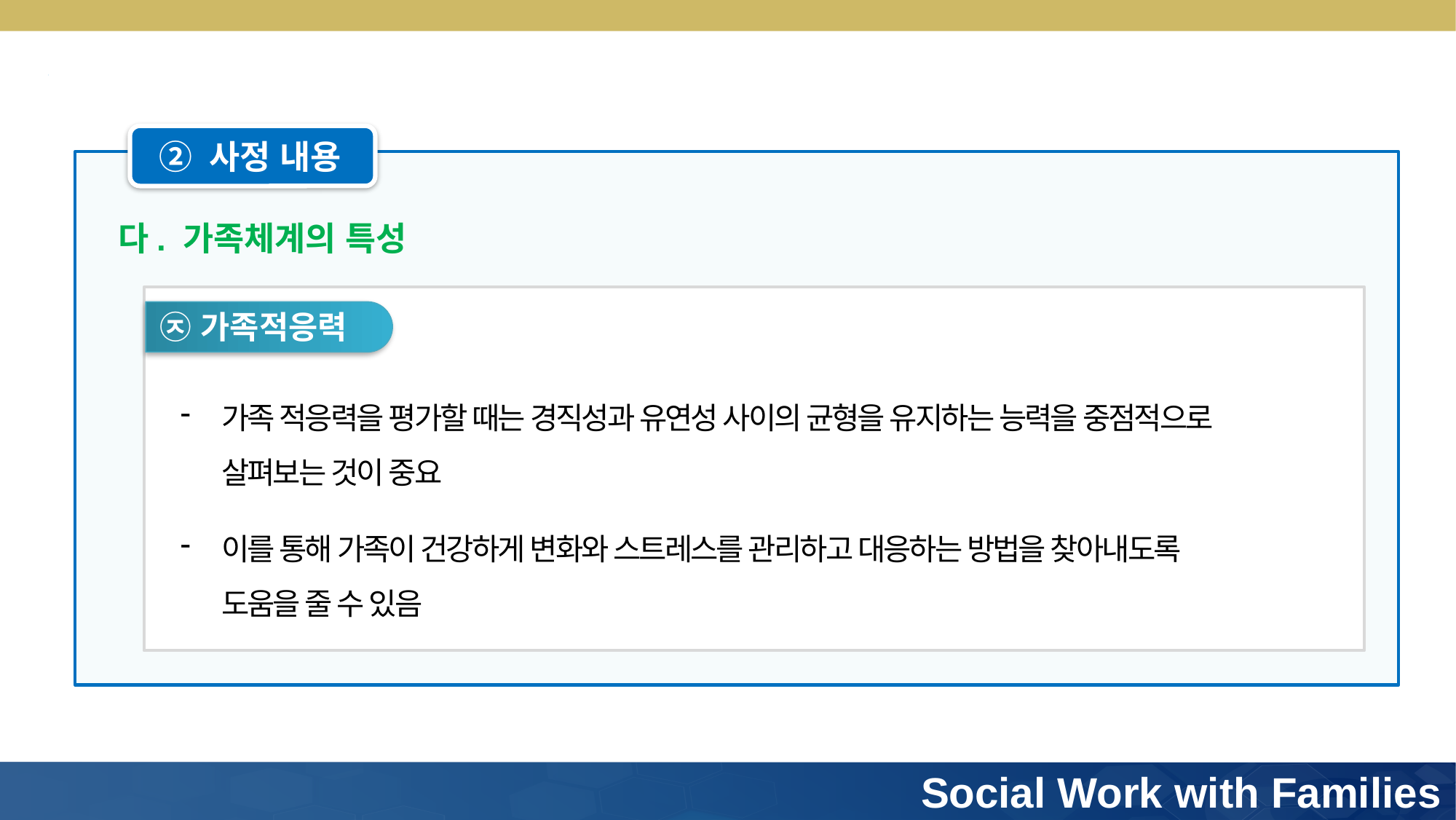

② 사정 내용

다. 가족체계의 특성

㉨ 가족적응력
가족 적응력을 평가할 때는 경직성과 유연성 사이의 균형을 유지하는 능력을 중점적으로
     살펴보는 것이 중요

이를 통해 가족이 건강하게 변화와 스트레스를 관리하고 대응하는 방법을 찾아내도록
     도움을 줄 수 있음